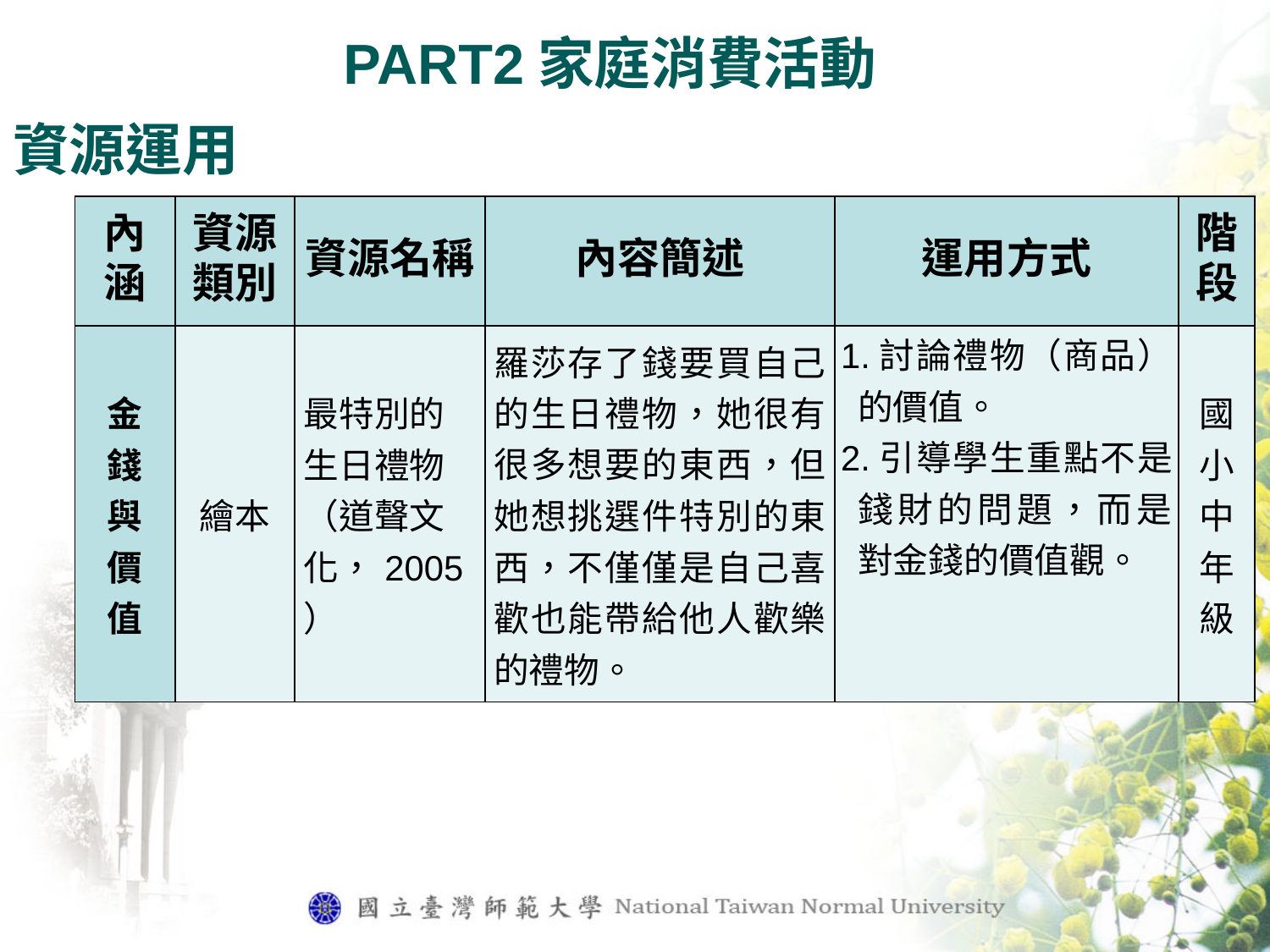

PART2家庭消費活動
資源運用
| 內涵 | 資源類別 | 資源名稱 | 內容簡述 | 運用方式 | 階段 |
| --- | --- | --- | --- | --- | --- |
| 金 錢 與 價 值 | 繪本 | 最特別的生日禮物（道聲文化，2005） | 羅莎存了錢要買自己的生日禮物，她很有很多想要的東西，但她想挑選件特別的東西，不僅僅是自己喜歡也能帶給他人歡樂的禮物。 | 1.討論禮物（商品）的價值。 2.引導學生重點不是錢財的問題，而是對金錢的價值觀。 | 國小中年級 |